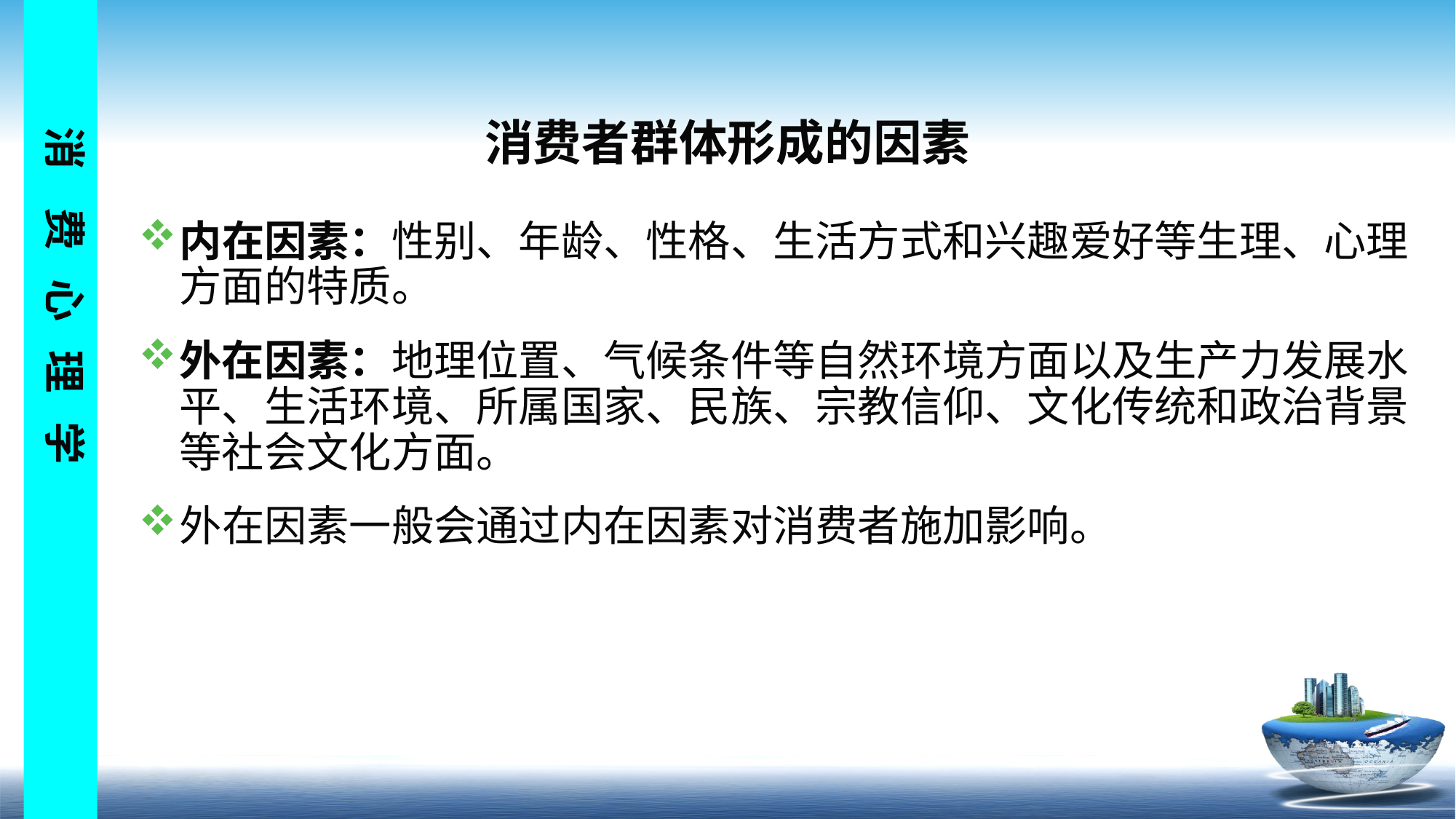

# 消费者群体形成的因素
内在因素：性别、年龄、性格、生活方式和兴趣爱好等生理、心理方面的特质。

外在因素：地理位置、气候条件等自然环境方面以及生产力发展水平、生活环境、所属国家、民族、宗教信仰、文化传统和政治背景等社会文化方面。

外在因素一般会通过内在因素对消费者施加影响。
钦僚盖疵反苞答很烃厨茹斑剖胯镶疆沉潦冀淀命瘫冀毡伏阻黎汪砰虚傲窍第九章 消费者群体与消费心理第九章 消费者群体与消费心理